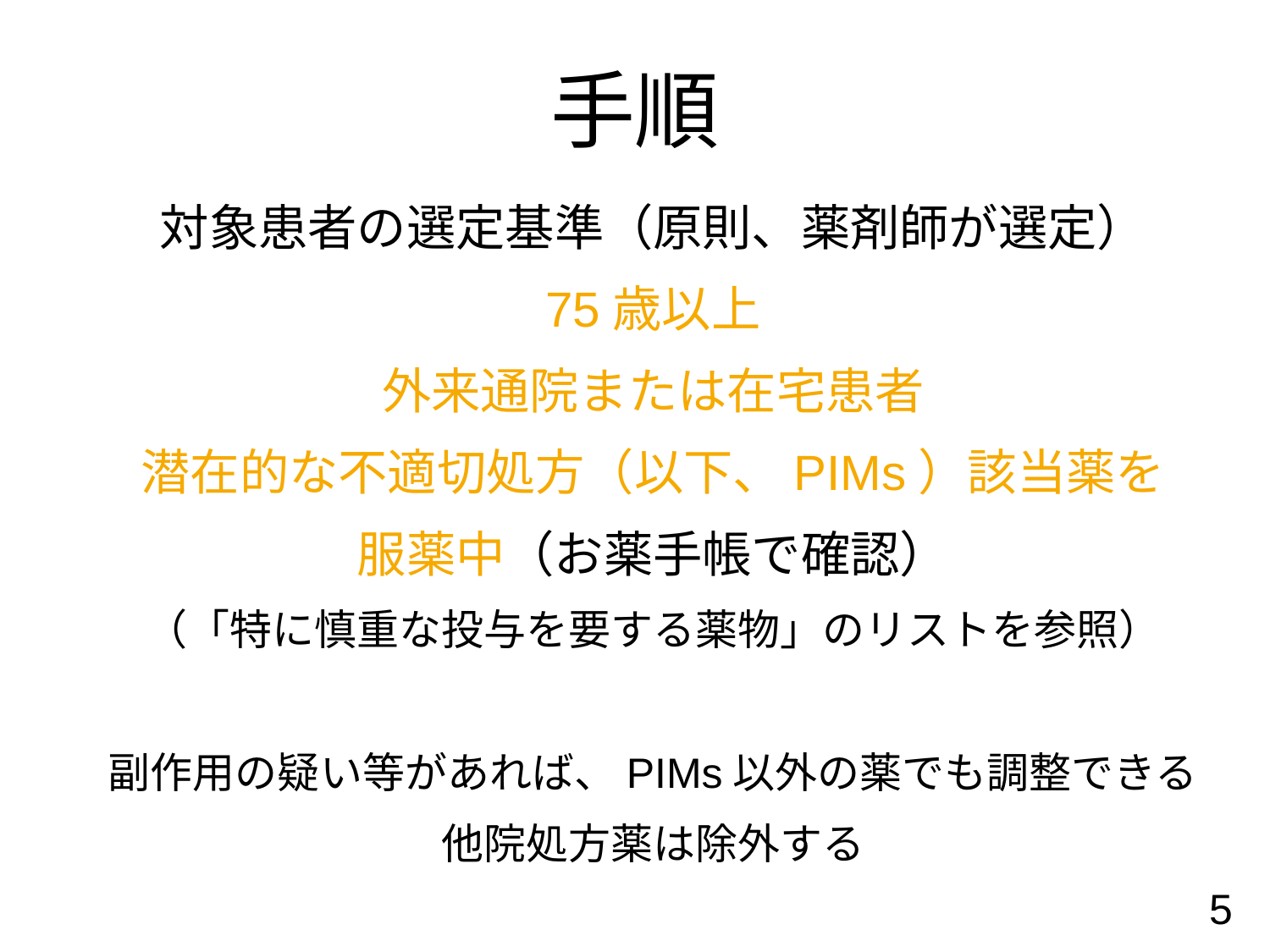

# 手順
対象患者の選定基準（原則、薬剤師が選定）
75歳以上
外来通院または在宅患者
潜在的な不適切処方（以下、PIMs）該当薬を
服薬中（お薬手帳で確認）
（「特に慎重な投与を要する薬物」のリストを参照）

副作用の疑い等があれば、PIMs以外の薬でも調整できる
他院処方薬は除外する
5